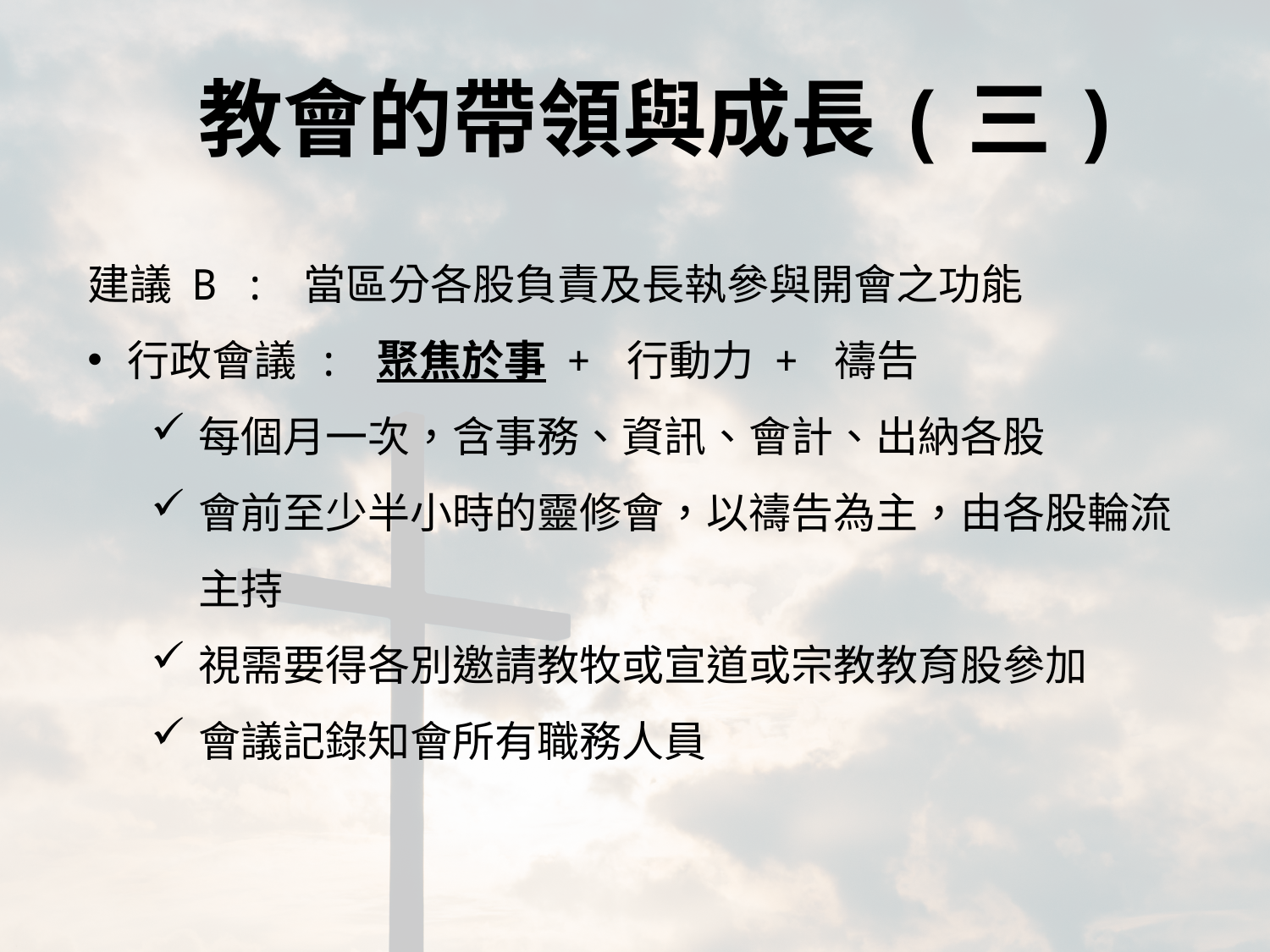

教會的帶領與成長(三)

建議 B : 當區分各股負責及長執參與開會之功能
行政會議 : 聚焦於事 + 行動力 + 禱告
每個月一次，含事務、資訊、會計、出納各股
會前至少半小時的靈修會，以禱告為主，由各股輪流主持
視需要得各別邀請教牧或宣道或宗教教育股參加
會議記錄知會所有職務人員